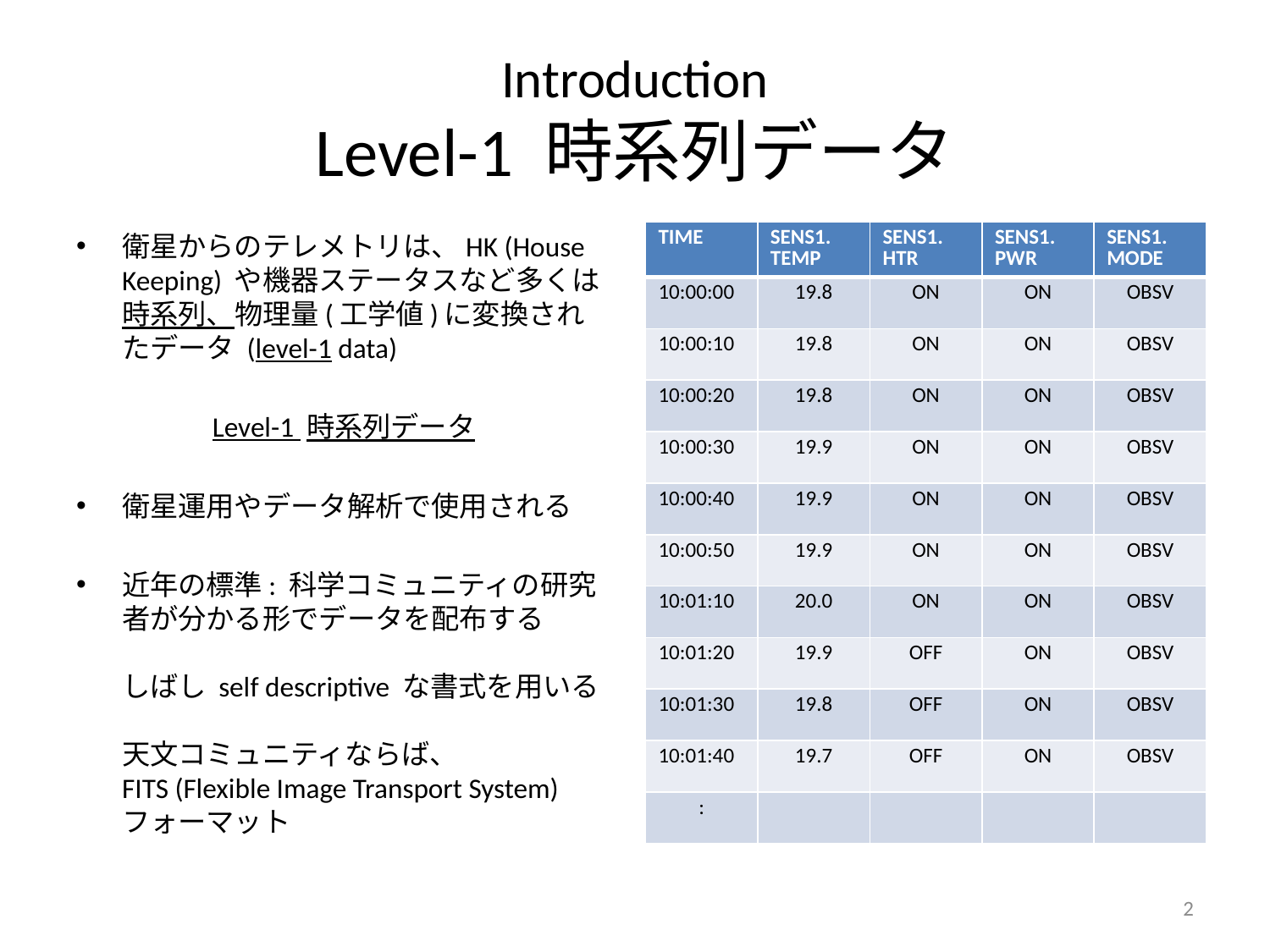

# Introduction Level-1 時系列データ
衛星からのテレメトリは、HK (House Keeping) や機器ステータスなど多くは時系列、物理量(工学値)に変換されたデータ (level-1 data)

Level-1 時系列データ

衛星運用やデータ解析で使用される

近年の標準: 科学コミュニティの研究者が分かる形でデータを配布する
しばし self descriptive な書式を用いる
天文コミュニティならば、
FITS (Flexible Image Transport System) フォーマット

| TIME | SENS1. TEMP | SENS1. HTR | SENS1. PWR | SENS1. MODE |
| --- | --- | --- | --- | --- |
| 10:00:00 | 19.8 | ON | ON | OBSV |
| 10:00:10 | 19.8 | ON | ON | OBSV |
| 10:00:20 | 19.8 | ON | ON | OBSV |
| 10:00:30 | 19.9 | ON | ON | OBSV |
| 10:00:40 | 19.9 | ON | ON | OBSV |
| 10:00:50 | 19.9 | ON | ON | OBSV |
| 10:01:10 | 20.0 | ON | ON | OBSV |
| 10:01:20 | 19.9 | OFF | ON | OBSV |
| 10:01:30 | 19.8 | OFF | ON | OBSV |
| 10:01:40 | 19.7 | OFF | ON | OBSV |
| : |  |  |  |  |
2